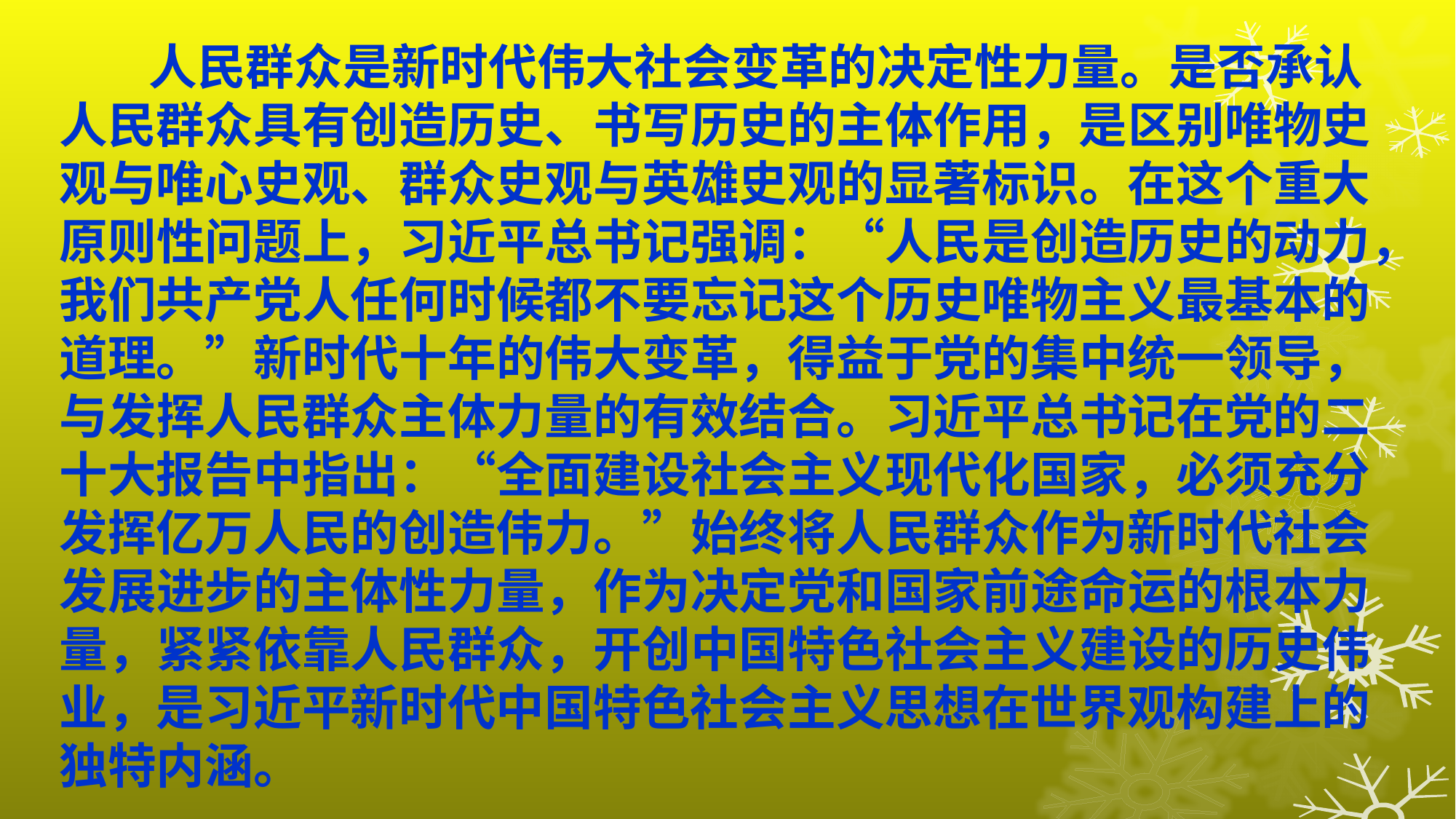

人民群众是新时代伟大社会变革的决定性力量。是否承认人民群众具有创造历史、书写历史的主体作用，是区别唯物史观与唯心史观、群众史观与英雄史观的显著标识。在这个重大原则性问题上，习近平总书记强调：“人民是创造历史的动力，我们共产党人任何时候都不要忘记这个历史唯物主义最基本的道理。”新时代十年的伟大变革，得益于党的集中统一领导，与发挥人民群众主体力量的有效结合。习近平总书记在党的二十大报告中指出：“全面建设社会主义现代化国家，必须充分发挥亿万人民的创造伟力。”始终将人民群众作为新时代社会发展进步的主体性力量，作为决定党和国家前途命运的根本力量，紧紧依靠人民群众，开创中国特色社会主义建设的历史伟业，是习近平新时代中国特色社会主义思想在世界观构建上的独特内涵。